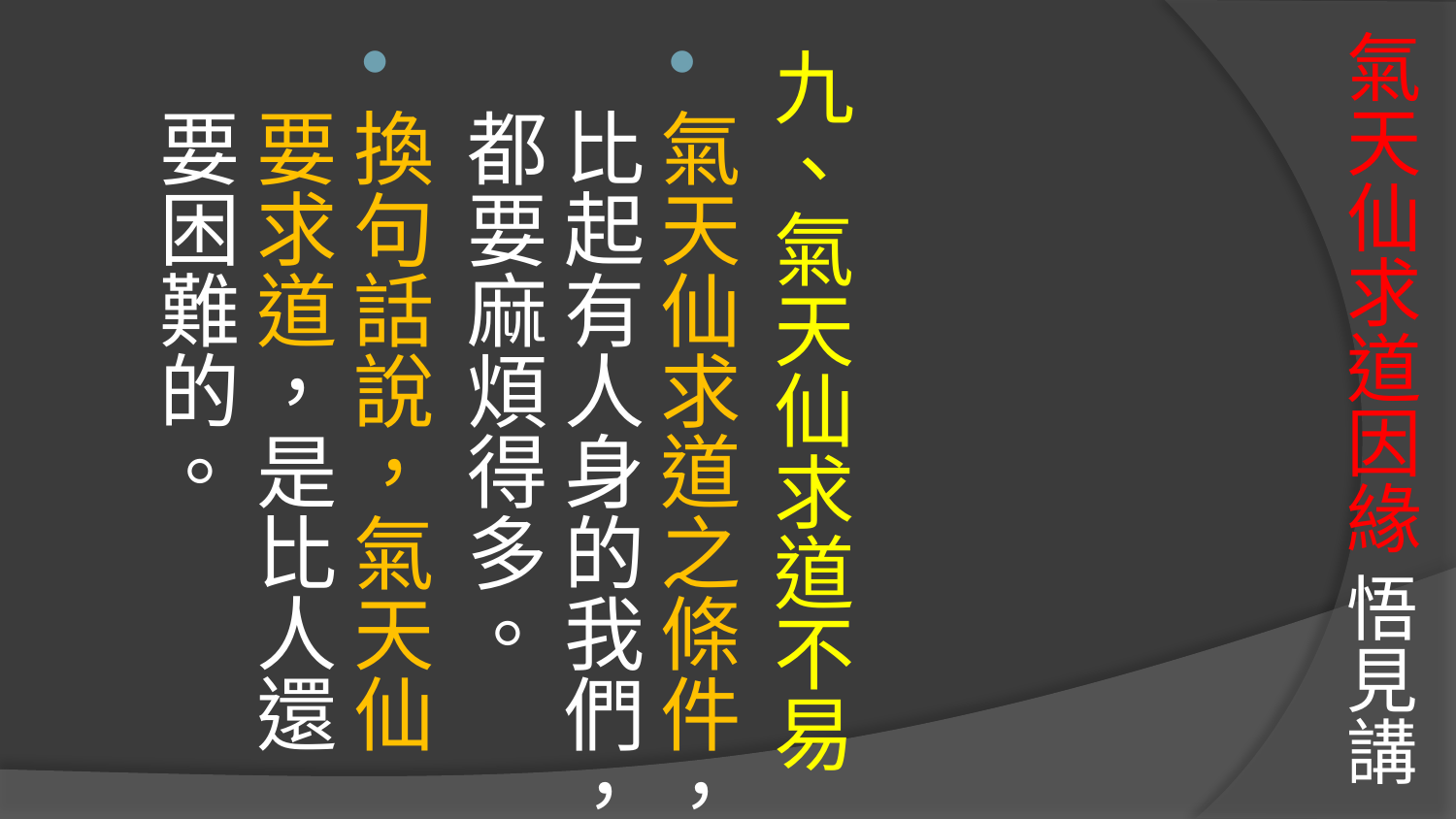

# 氣天仙求道因緣 悟見講
九、氣天仙求道不易
氣天仙求道之條件，比起有人身的我們，都要麻煩得多。
換句話說，氣天仙要求道，是比人還要困難的。